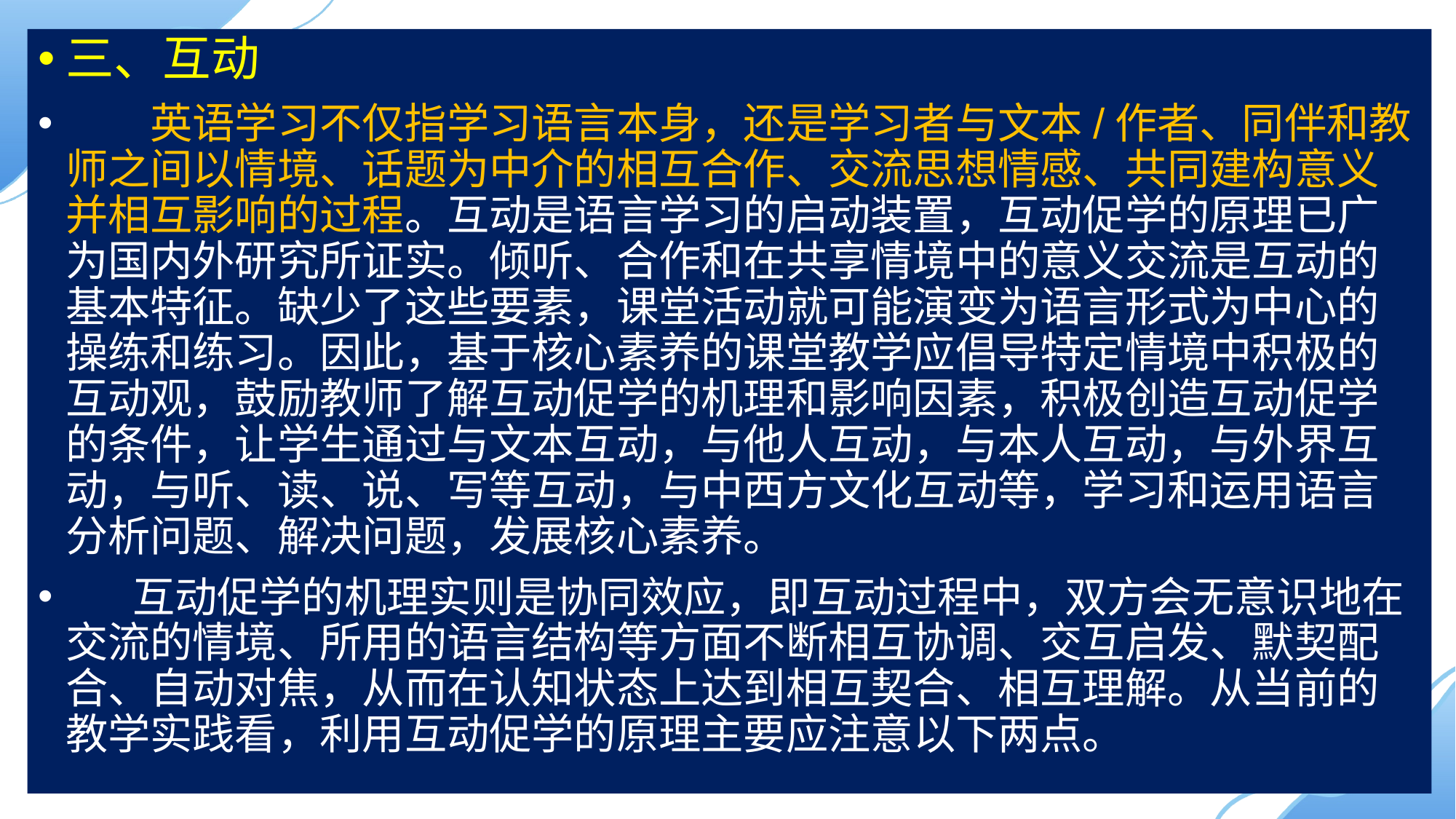

三、互动
　　英语学习不仅指学习语言本身，还是学习者与文本/作者、同伴和教师之间以情境、话题为中介的相互合作、交流思想情感、共同建构意义并相互影响的过程。互动是语言学习的启动装置，互动促学的原理已广为国内外研究所证实。倾听、合作和在共享情境中的意义交流是互动的基本特征。缺少了这些要素，课堂活动就可能演变为语言形式为中心的操练和练习。因此，基于核心素养的课堂教学应倡导特定情境中积极的互动观，鼓励教师了解互动促学的机理和影响因素，积极创造互动促学的条件，让学生通过与文本互动，与他人互动，与本人互动，与外界互动，与听、读、说、写等互动，与中西方文化互动等，学习和运用语言分析问题、解决问题，发展核心素养。
      互动促学的机理实则是协同效应，即互动过程中，双方会无意识地在交流的情境、所用的语言结构等方面不断相互协调、交互启发、默契配合、自动对焦，从而在认知状态上达到相互契合、相互理解。从当前的教学实践看，利用互动促学的原理主要应注意以下两点。